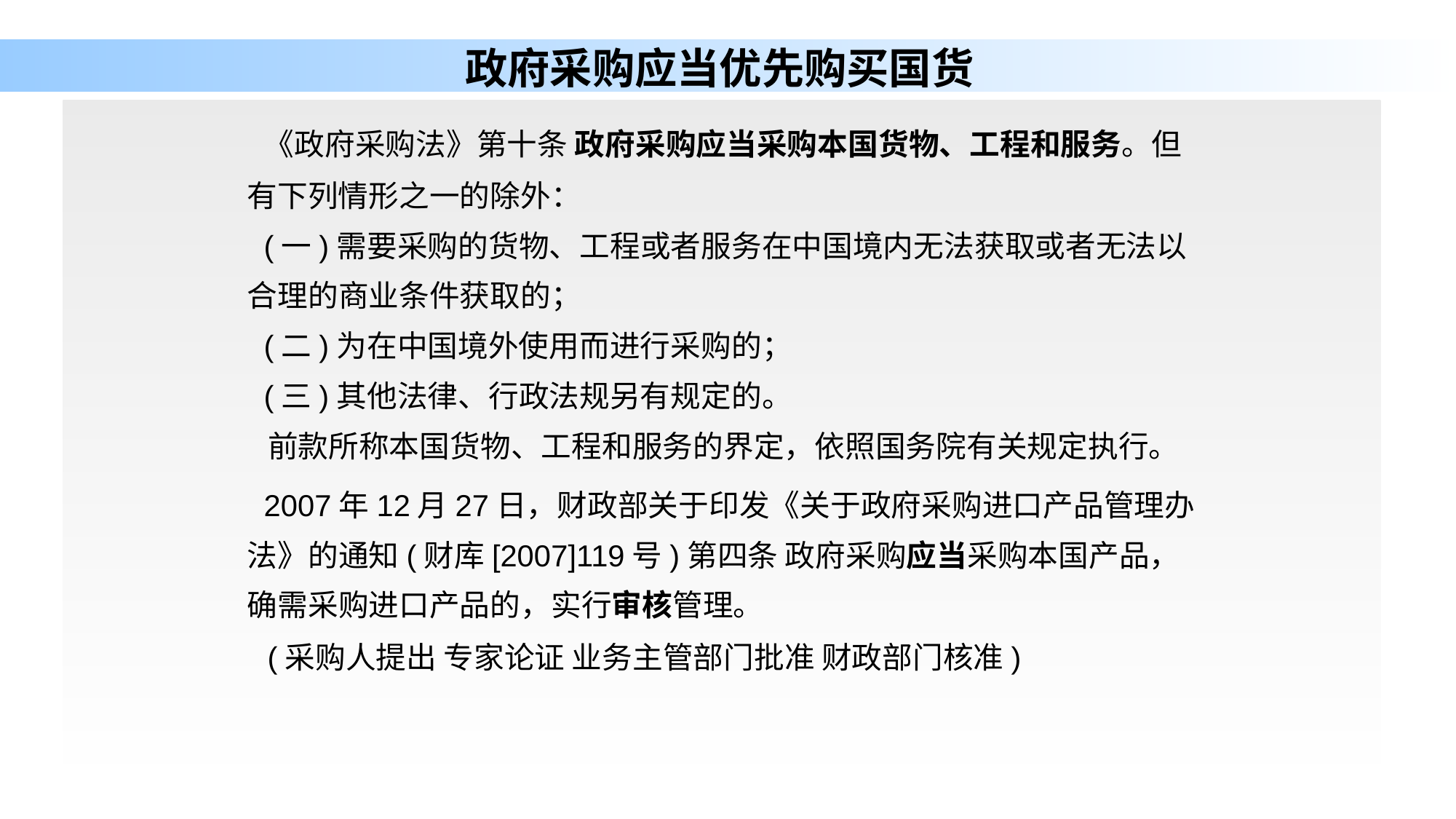

# 政府采购应当优先购买国货
 《政府采购法》第十条 政府采购应当采购本国货物、工程和服务。但有下列情形之一的除外：
  (一)需要采购的货物、工程或者服务在中国境内无法获取或者无法以合理的商业条件获取的；
  (二)为在中国境外使用而进行采购的；
  (三)其他法律、行政法规另有规定的。
  前款所称本国货物、工程和服务的界定，依照国务院有关规定执行。
  2007年12月27日，财政部关于印发《关于政府采购进口产品管理办法》的通知(财库[2007]119号)第四条 政府采购应当采购本国产品，确需采购进口产品的，实行审核管理。
  (采购人提出 专家论证 业务主管部门批准 财政部门核准)